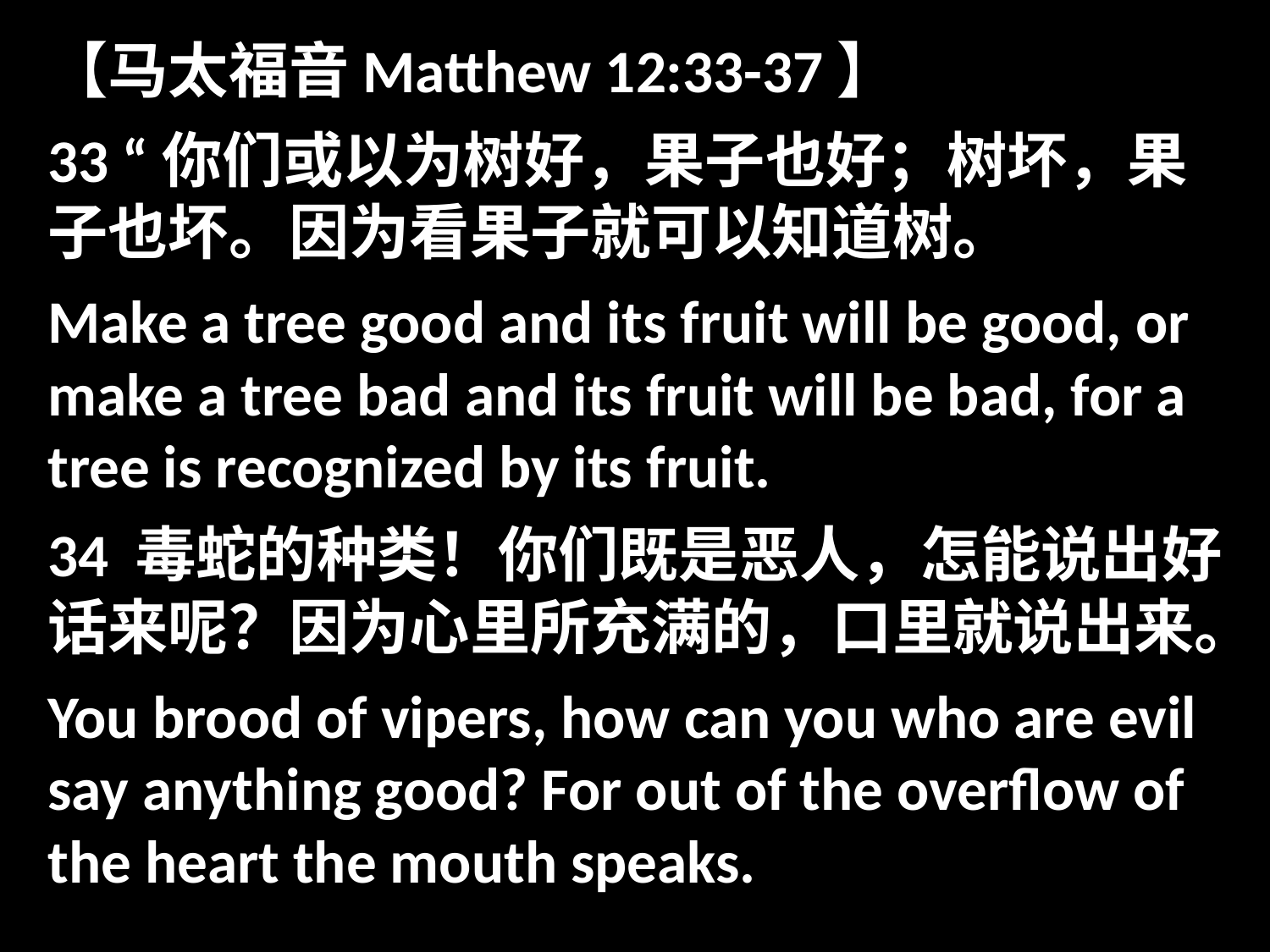

【马太福音Matthew 12:33-37】
33 “你们或以为树好，果子也好；树坏，果子也坏。因为看果子就可以知道树。
Make a tree good and its fruit will be good, or make a tree bad and its fruit will be bad, for a tree is recognized by its fruit.
34 毒蛇的种类！你们既是恶人，怎能说出好话来呢？因为心里所充满的，口里就说出来。
You brood of vipers, how can you who are evil say anything good? For out of the overflow of the heart the mouth speaks.